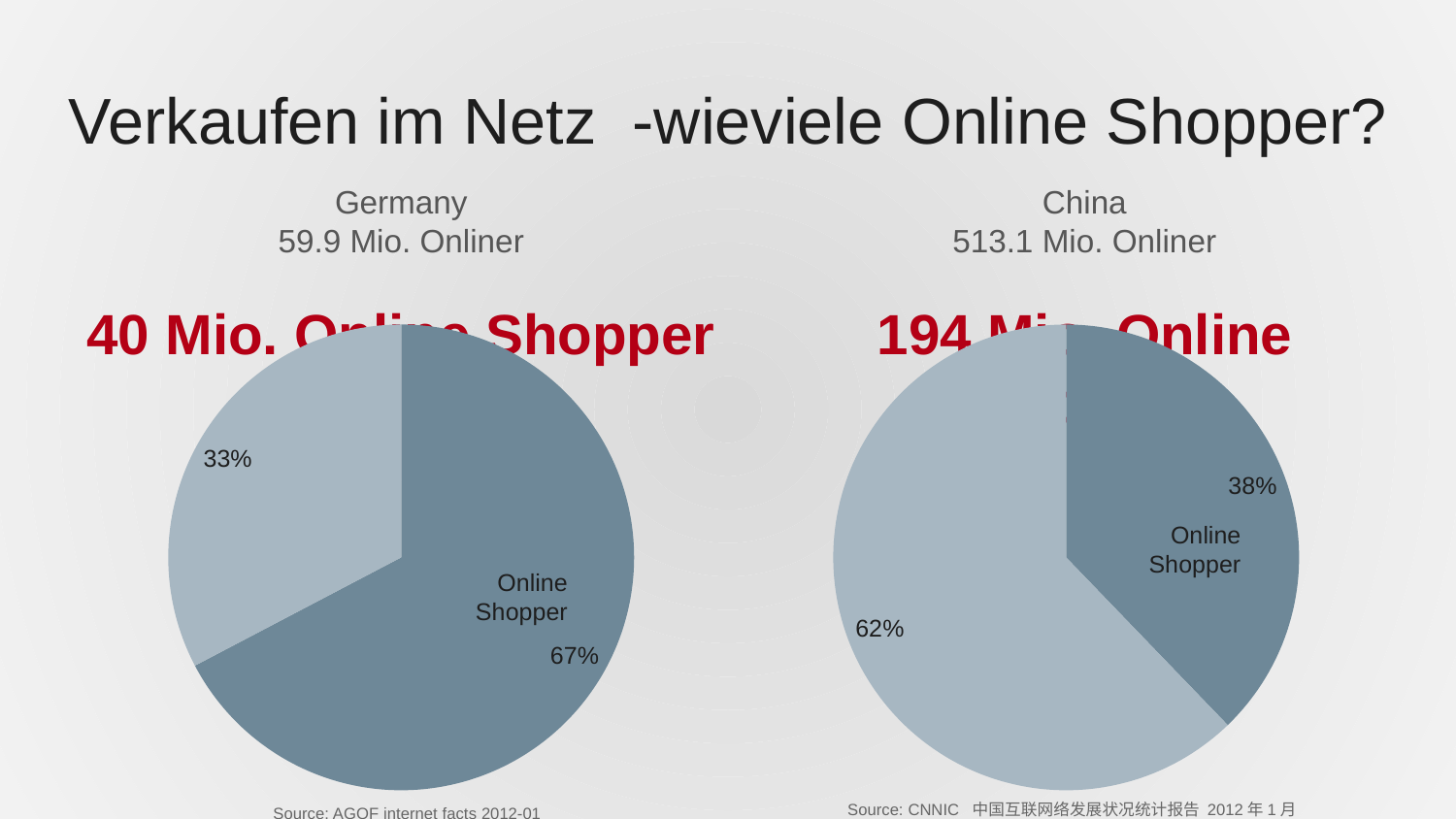

# Verkaufen im Netz  -wieviele Online Shopper?
Germany
59.9 Mio. Onliner

40 Mio. Online Shopper

China
513.1 Mio. Onliner

194 Mio. Online Shopper

### Chart

| Category | Sales |
|---|---|
| 1st Qtr | 0.6730000000000059 |
| 2nd Qtr | 0.32700000000000257 |

### Chart

| Category | Sales |
|---|---|
| 1st Qtr | 0.3780000000000023 |
| 2nd Qtr | 0.6220000000000045 |
Online Shopper
Online Shopper
Source: CNNIC  中国互联网络发展状况统计报告 2012年1月
Source: AGOF internet facts 2012-01